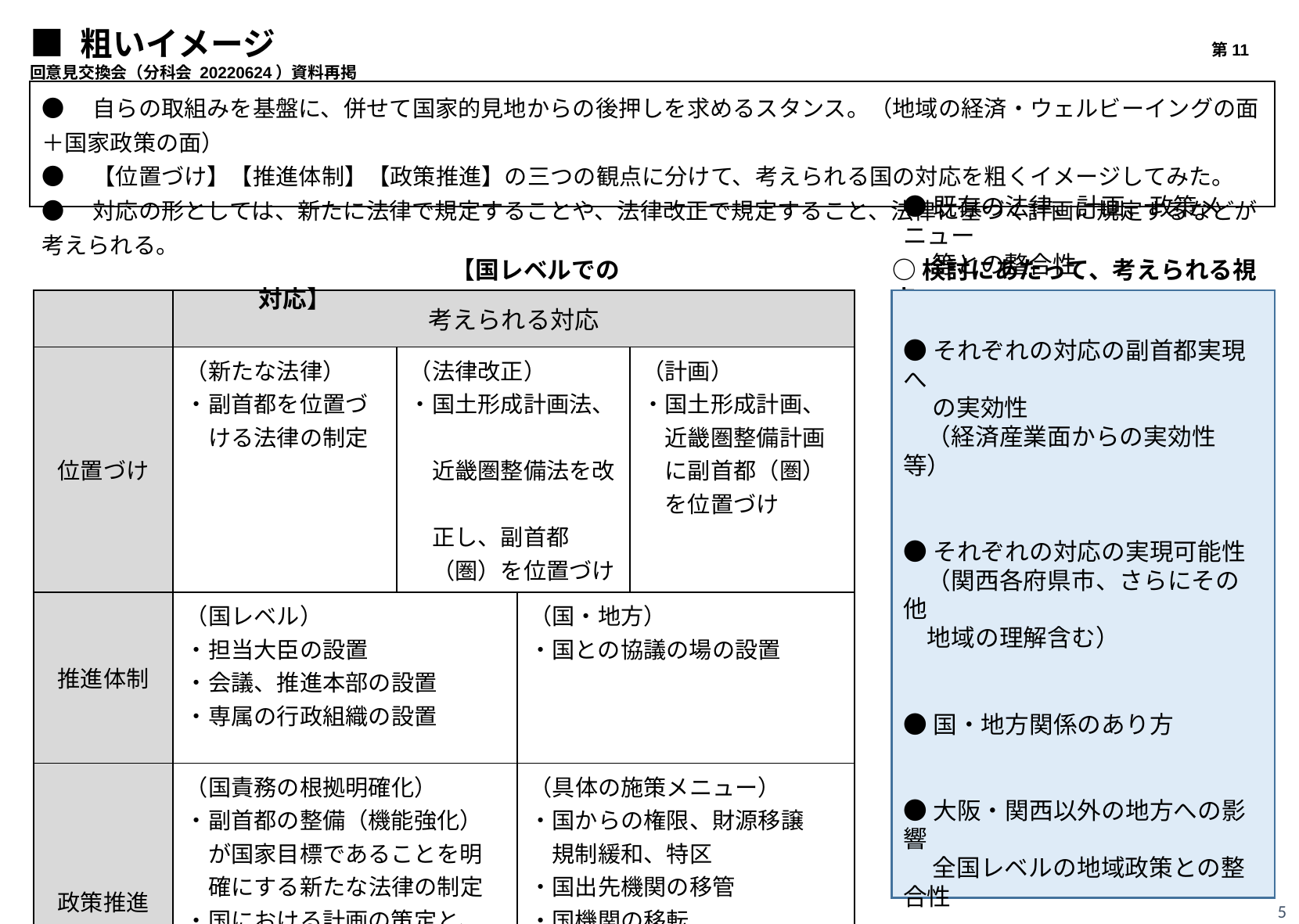

■ 粗いイメージ　　　　　　　　　　　　　　　　　　　　　　　　　　　　　　　　　　　　　　　　　　　　　　　　　　　　　　第11回意見交換会（分科会 20220624）資料再掲
●　自らの取組みを基盤に、併せて国家的見地からの後押しを求めるスタンス。（地域の経済・ウェルビーイングの面＋国家政策の面）
●　【位置づけ】【推進体制】【政策推進】の三つの観点に分けて、考えられる国の対応を粗くイメージしてみた。
●　対応の形としては、新たに法律で規定することや、法律改正で規定すること、法律に基づく計画に規定するなどが考えられる。

　　　　　　　　【国レベルでの対応】
○検討にあたって、考えられる視点
|  | 考えられる対応 |  |  |  |
| --- | --- | --- | --- | --- |
| 位置づけ | （新たな法律） ・副首都を位置づ 　ける法律の制定 | （法律改正） ・国土形成計画法、　 　近畿圏整備法を改　 　正し、副首都 　（圏）を位置づけ |  | （計画） ・国土形成計画、 　近畿圏整備計画 　に副首都（圏） 　を位置づけ |
| 推進体制 | （国レベル） ・担当大臣の設置 ・会議、推進本部の設置 ・専属の行政組織の設置 |  | （国・地方） ・国との協議の場の設置 |  |
| 政策推進 | （国責務の根拠明確化） ・副首都の整備（機能強化） 　が国家目標であることを明 　確にする新たな法律の制定 ・国における計画の策定と、 　予算その他の国の施策にお 　ける副首都整備（機能強 　化）の努力義務を課す |  | （具体の施策メニュー） ・国からの権限、財源移譲 　規制緩和、特区 ・国出先機関の移管 ・国機関の移転 　　　　　　　　　　　等 　※海外都市の事例も参考に |  |
●既存の法律、計画、政策メニュー
　 等との整合性

●それぞれの対応の副首都実現へ
　 の実効性
　（経済産業面からの実効性等）

●それぞれの対応の実現可能性
　（関西各府県市、さらにその他
　地域の理解含む）

●国・地方関係のあり方

●大阪・関西以外の地方への影響
　 全国レベルの地域政策との整合性

　　　　　　　　　　　　　　　　　　　　等

5